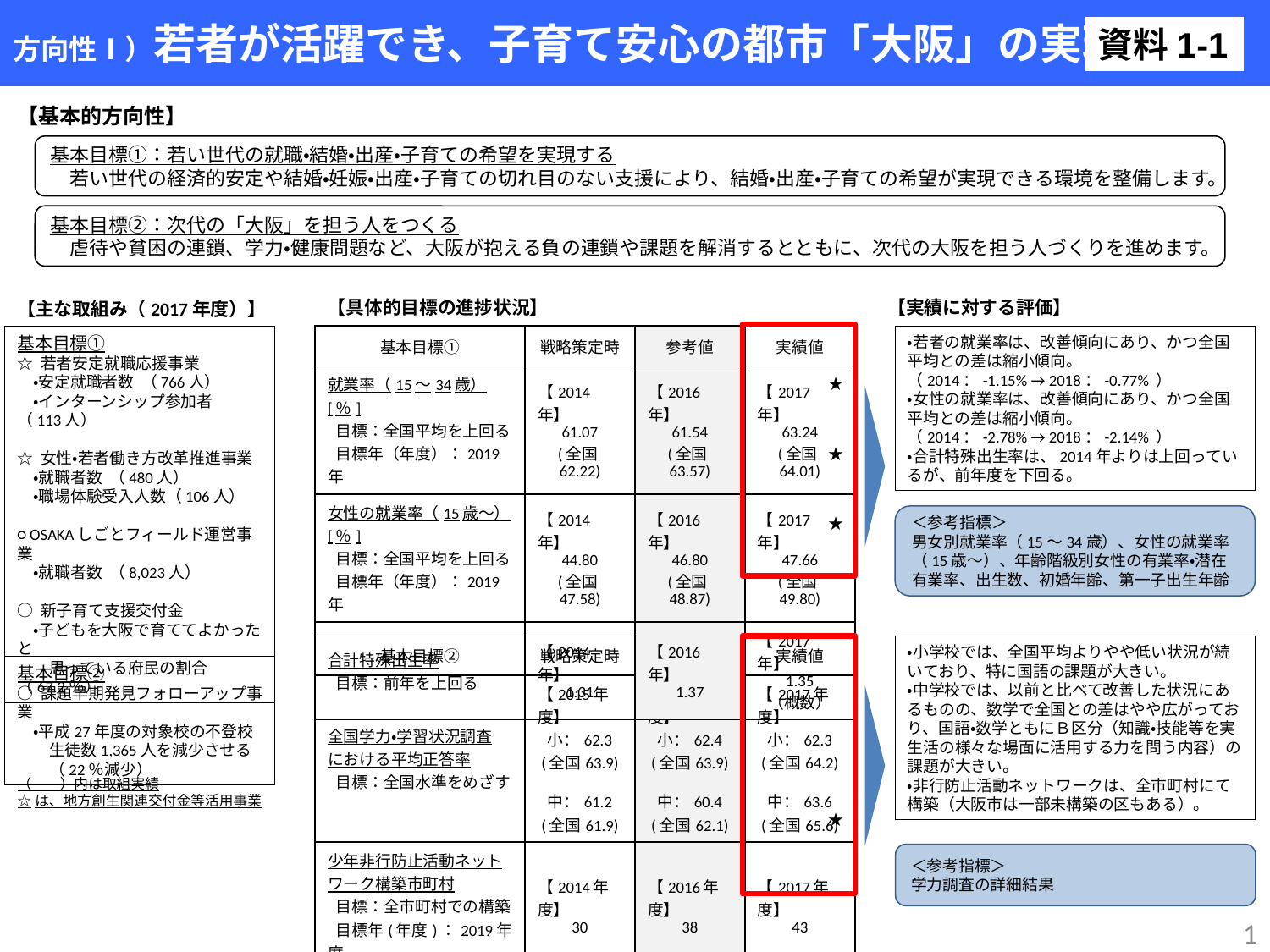

# 方向性Ⅰ）若者が活躍でき、子育て安心の都市「大阪」の実現
資料1-1
【基本的方向性】
基本目標①：若い世代の就職・結婚・出産・子育ての希望を実現する
　若い世代の経済的安定や結婚・妊娠・出産・子育ての切れ目のない支援により、結婚・出産・子育ての希望が実現できる環境を整備します。
基本目標②：次代の「大阪」を担う人をつくる
　虐待や貧困の連鎖、学力・健康問題など、大阪が抱える負の連鎖や課題を解消するとともに、次代の大阪を担う人づくりを進めます。
【主な取組み（2017年度）】
【具体的目標の進捗状況】
【実績に対する評価】

基本目標①
☆ 若者安定就職応援事業
　・安定就職者数  （766人）
　・インターンシップ参加者  （113人）

☆ 女性・若者働き方改革推進事業
　・就職者数  （480人）
　・職場体験受入人数（106人）

○ OSAKAしごとフィールド運営事業
　・就職者数  （8,023人）

○ 新子育て支援交付金
　・子どもを大阪で育ててよかったと
　　思っている府民の割合　（67.2％）
| 基本目標① | 戦略策定時 | 参考値 | 実績値 |
| --- | --- | --- | --- |
| 就業率（15～34歳）[％] 目標：全国平均を上回る 目標年（年度）：2019年 | 【2014年】 61.07 (全国62.22) | 【2016年】 61.54 (全国63.57) | 【2017年】 63.24 (全国64.01) |
| 女性の就業率（15歳～）[％] 目標：全国平均を上回る 目標年（年度）：2019年 | 【2014年】 44.80 (全国47.58) | 【2016年】 46.80 (全国48.87) | 【2017年】 47.66 (全国49.80) |
| 合計特殊出生率 目標：前年を上回る | 【2014年】 1.31 | 【2016年】 1.37 | 【2017年】 1.35 （概数） |
・若者の就業率は、改善傾向にあり、かつ全国平均との差は縮小傾向。
（2014：-1.15% → 2018：-0.77% ）
・女性の就業率は、改善傾向にあり、かつ全国平均との差は縮小傾向。
（2014：-2.78% → 2018：-2.14% ）
・合計特殊出生率は、2014年よりは上回っているが、前年度を下回る。
★
★

★
＜参考指標＞
男女別就業率（15～34歳）、女性の就業率（15歳～）、年齢階級別女性の有業率・潜在有業率、出生数、初婚年齢、第一子出生年齢
| 基本目標② | 戦略策定時 | 参考値 | 実績値 |
| --- | --- | --- | --- |
| 全国学力・学習状況調査 における平均正答率 目標：全国水準をめざす | 【2015年度】 小：62.3 (全国63.9) 中：61.2 (全国61.9) | 【2016年度】 小：62.4 (全国63.9) 中：60.4 (全国62.1) | 【2017年度】 小：62.3 (全国64.2) 中：63.6 (全国65.6) |
| 少年非行防止活動ネットワーク構築市町村 目標：全市町村での構築 目標年(年度)：2019年度 | 【2014年度】 30 | 【2016年度】 38 | 【2017年度】 43 |

・小学校では、全国平均よりやや低い状況が続いており、特に国語の課題が大きい。
・中学校では、以前と比べて改善した状況にあるものの、数学で全国との差はやや広がっており、国語・数学ともにＢ区分（知識・技能等を実生活の様々な場面に活用する力を問う内容）の課題が大きい。
・非行防止活動ネットワークは、全市町村にて構築（大阪市は一部未構築の区もある）。
基本目標②
○ 課題早期発見フォローアップ事業
　・平成27年度の対象校の不登校
　　生徒数1,365人を減少させる
　　（22％減少）

（　　）内は取組実績
☆は、地方創生関連交付金等活用事業
★
＜参考指標＞
学力調査の詳細結果
1